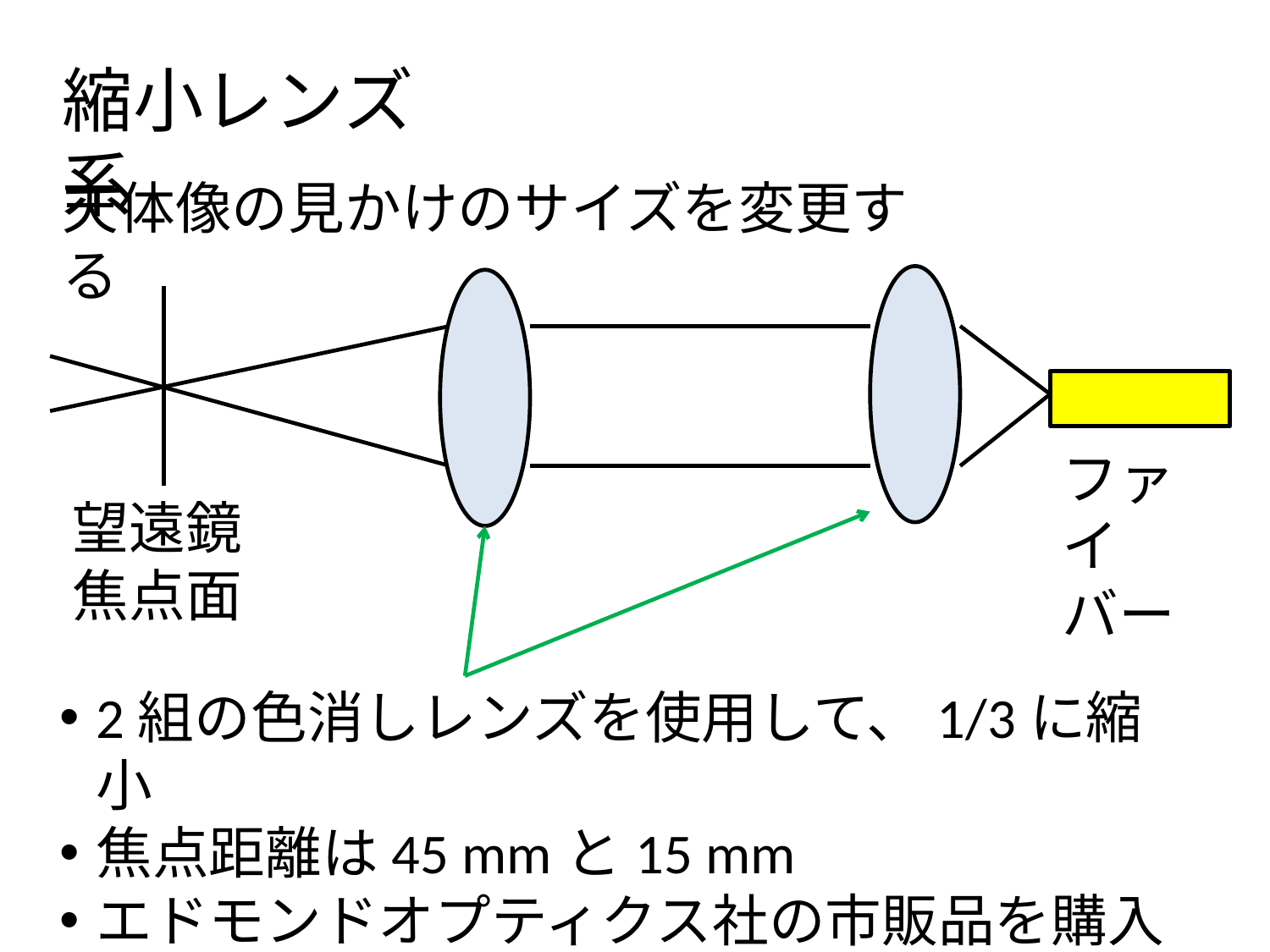

縮小レンズ系
天体像の見かけのサイズを変更する

ファイバー
望遠鏡焦点面
2組の色消しレンズを使用して、1/3に縮小
焦点距離は45 mmと15 mm
エドモンドオプティクス社の市販品を購入予定